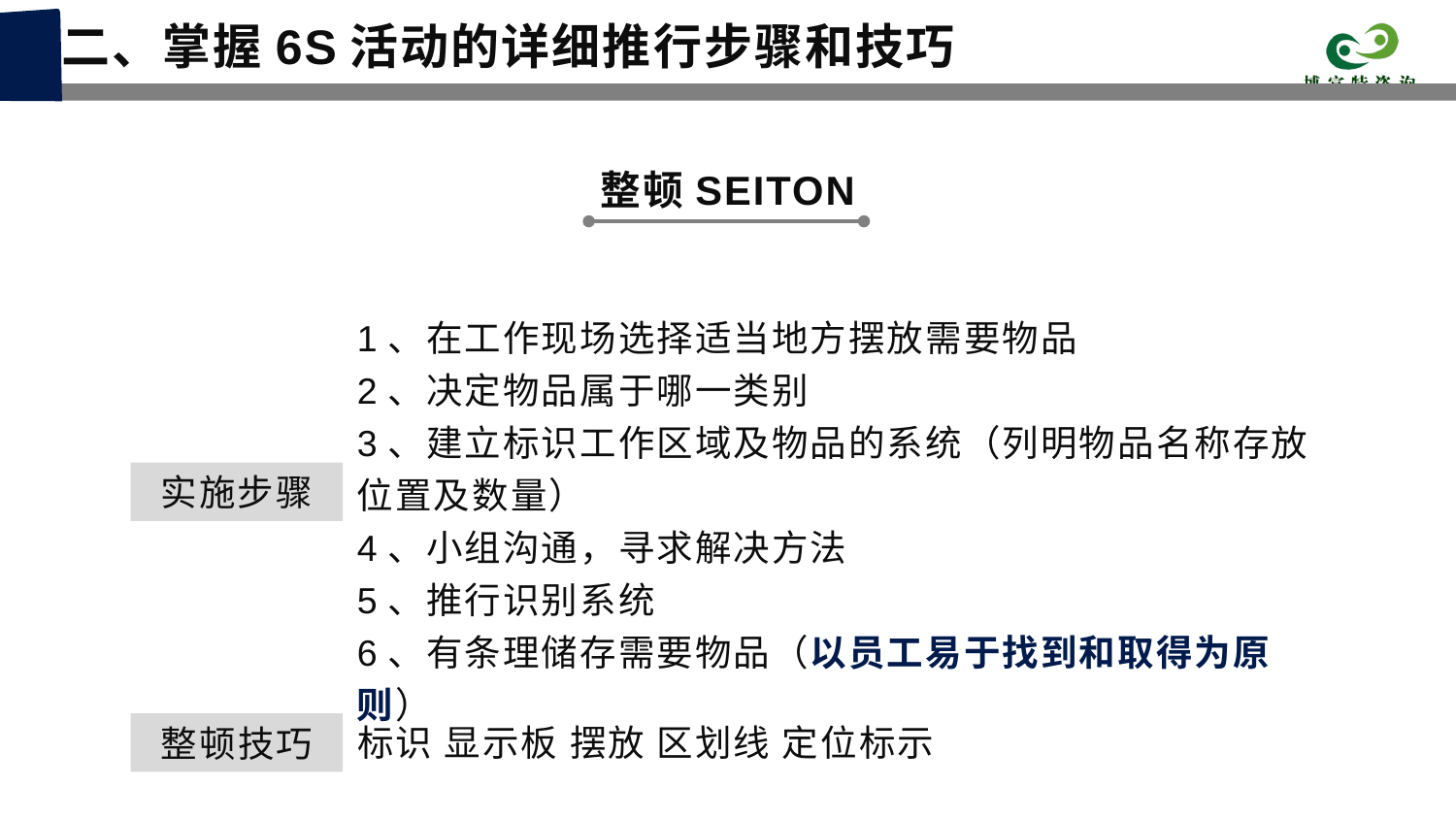

二、掌握6S活动的详细推行步骤和技巧
整顿SEITON
1、在工作现场选择适当地方摆放需要物品
2、决定物品属于哪一类别
3、建立标识工作区域及物品的系统（列明物品名称存放位置及数量）
4、小组沟通，寻求解决方法
5、推行识别系统
6、有条理储存需要物品（以员工易于找到和取得为原则）
实施步骤
标识 显示板 摆放 区划线 定位标示
整顿技巧